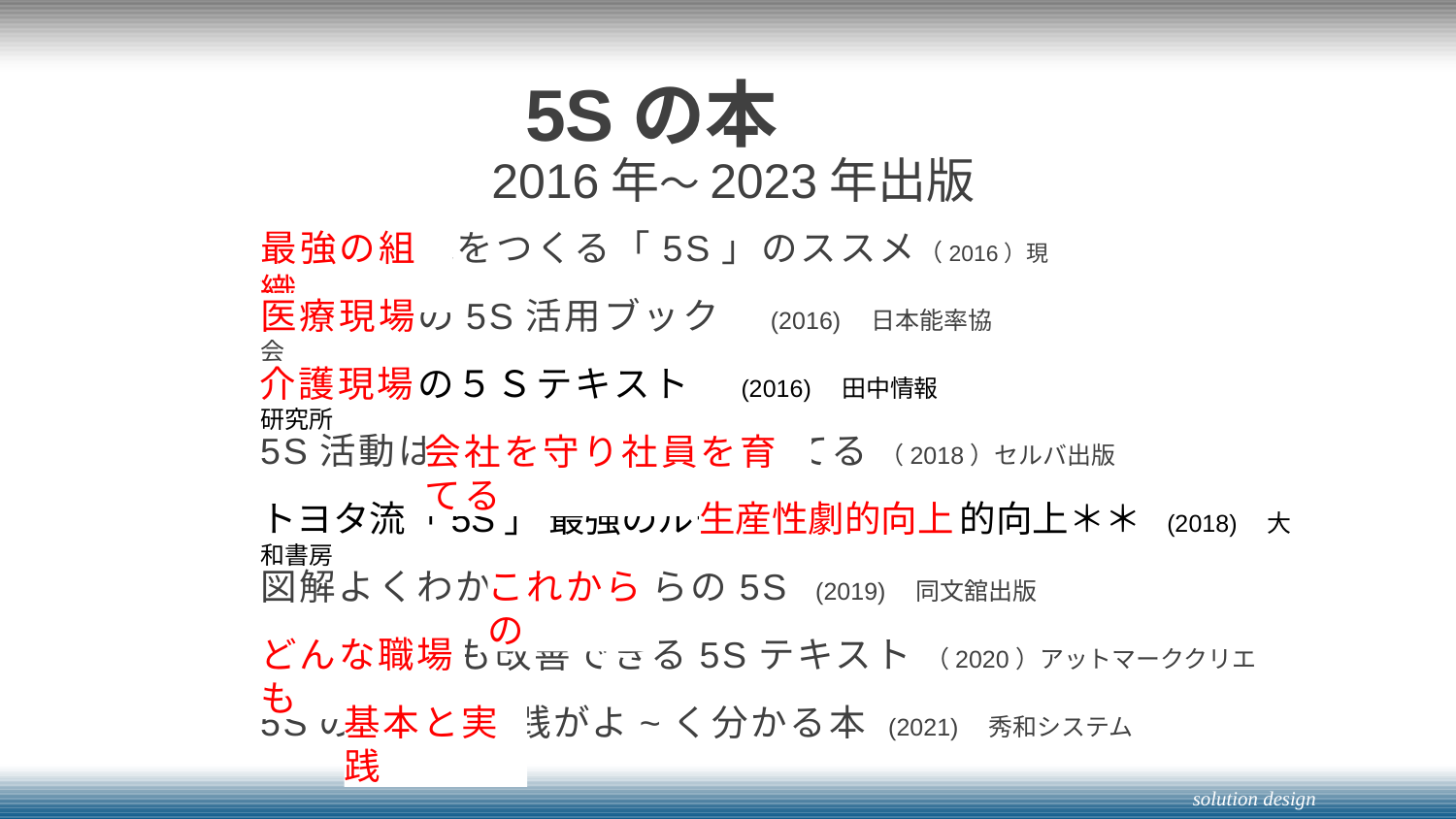

# 5Sの本
2016年～2023年出版
最強の組織をつくる「5S」のススメ（2016）現代書林
最強の組織
医療現場の5S活用ブック　(2016)　日本能率協会
医療現場
介護現場の５Ｓテキスト　(2016)　田中情報研究所
介護現場
5S活動は会社を守り社員を育てる （2018）セルバ出版
会社を守り社員を育てる
トヨタ流「5S」 最強のルール ~生産性劇的向上＊＊  (2018)　大和書房
生産性劇的向上
図解よくわかるこれからの5S  (2019)　同文舘出版
これからの
どんな職場も改善できる5Sテキスト （2020）アットマーククリエイト
どんな職場も
5Sの基本と実践がよ~く分かる本 (2021)　秀和システム
基本と実践